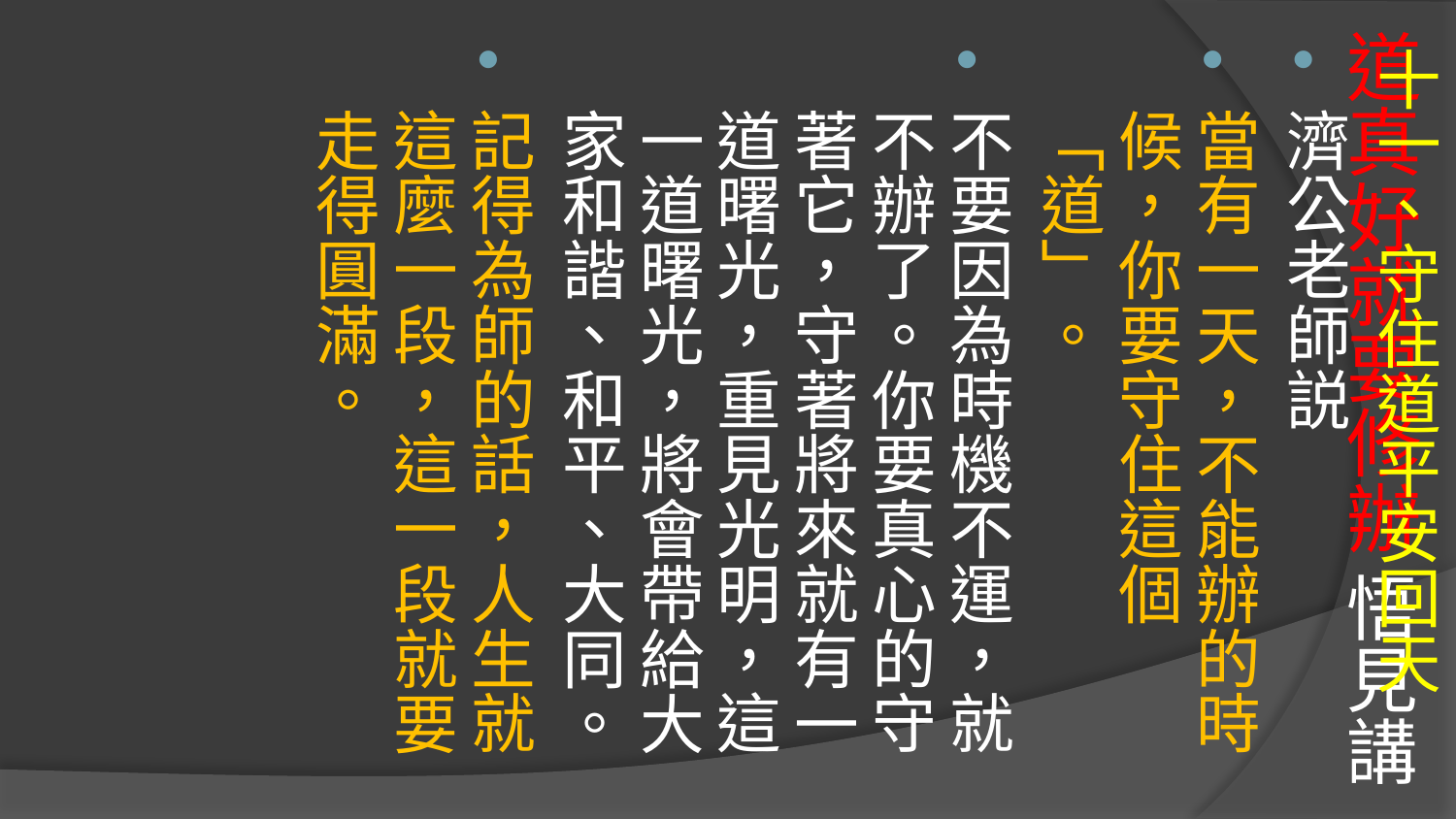

# 道真好就要修辦 悟見講
十一、守住道平安回天
濟公老師説
當有一天，不能辦的時候，你要守住這個「道」。
不要因為時機不運，就不辦了。你要真心的守著它，守著將來就有一道曙光，重見光明，這一道曙光，將會帶給大家和諧、和平、大同。
記得為師的話，人生就這麼一段，這一段就要走得圓滿。